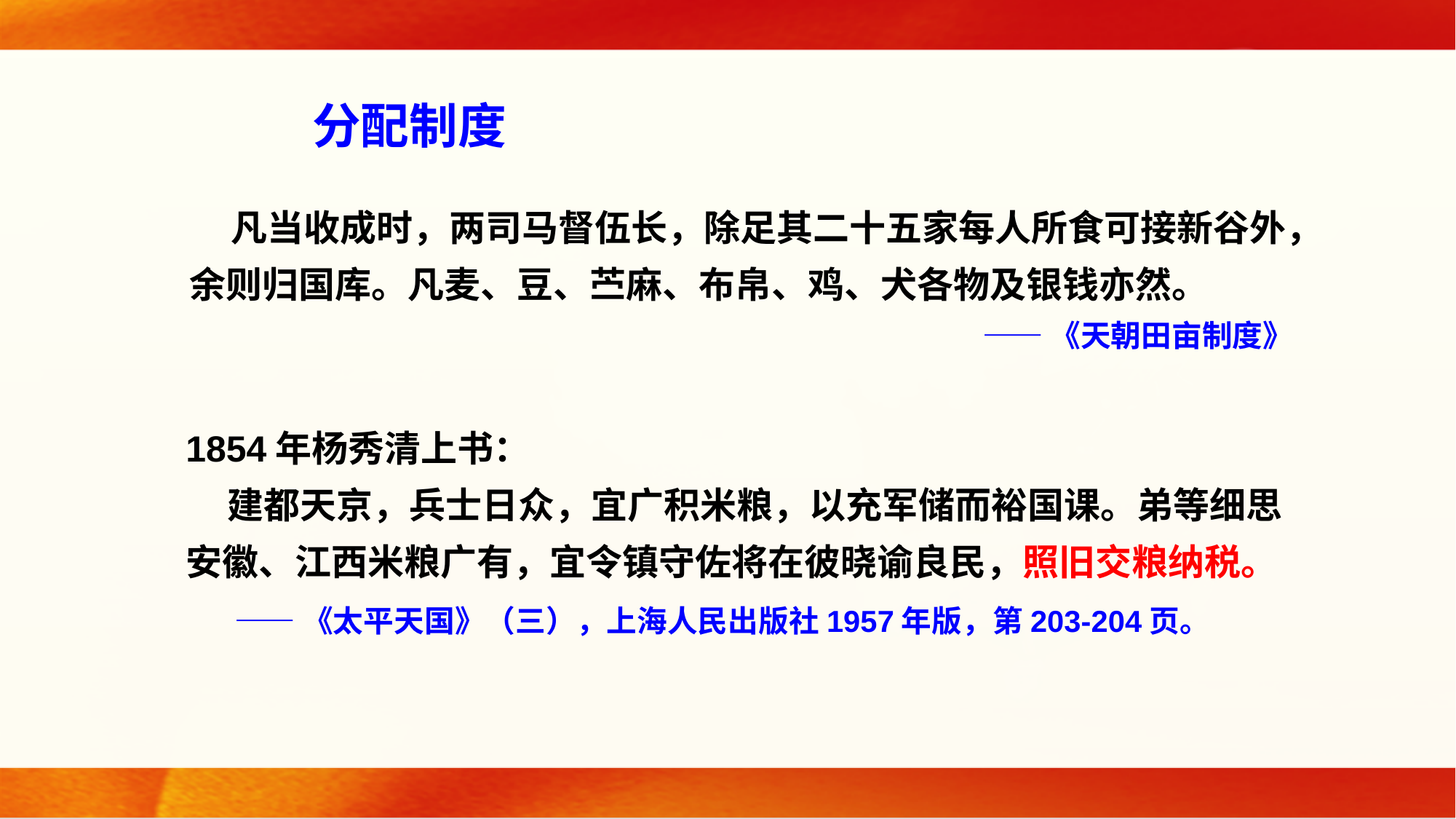

分配制度
    凡当收成时，两司马督伍长，除足其二十五家每人所食可接新谷外，余则归国库。凡麦、豆、苎麻、布帛、鸡、犬各物及银钱亦然。
——《天朝田亩制度》
1854年杨秀清上书：
    建都天京，兵士日众，宜广积米粮，以充军储而裕国课。弟等细思安徽、江西米粮广有，宜令镇守佐将在彼晓谕良民，照旧交粮纳税。
      ——《太平天国》（三），上海人民出版社1957年版，第203-204页。